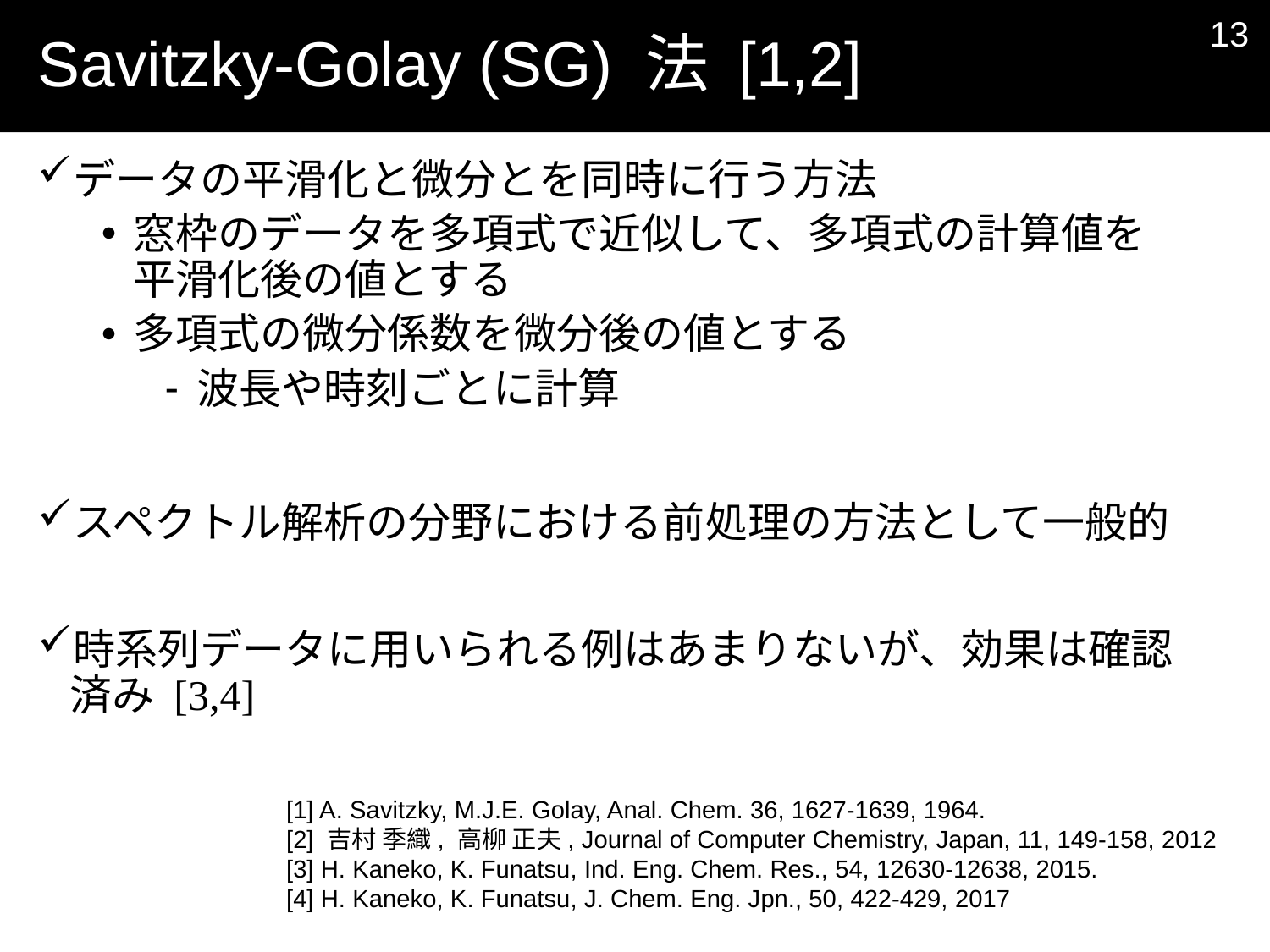

13
# Savitzky-Golay (SG) 法 [1,2]
データの平滑化と微分とを同時に行う方法
窓枠のデータを多項式で近似して、多項式の計算値を
平滑化後の値とする
多項式の微分係数を微分後の値とする
波長や時刻ごとに計算

スペクトル解析の分野における前処理の方法として一般的

時系列データに用いられる例はあまりないが、効果は確認済み [3,4]
[1] A. Savitzky, M.J.E. Golay, Anal. Chem. 36, 1627-1639, 1964.
[2] 吉村 季織, 高柳 正夫, Journal of Computer Chemistry, Japan, 11, 149-158, 2012
[3] H. Kaneko, K. Funatsu, Ind. Eng. Chem. Res., 54, 12630-12638, 2015.
[4] H. Kaneko, K. Funatsu, J. Chem. Eng. Jpn., 50, 422-429, 2017